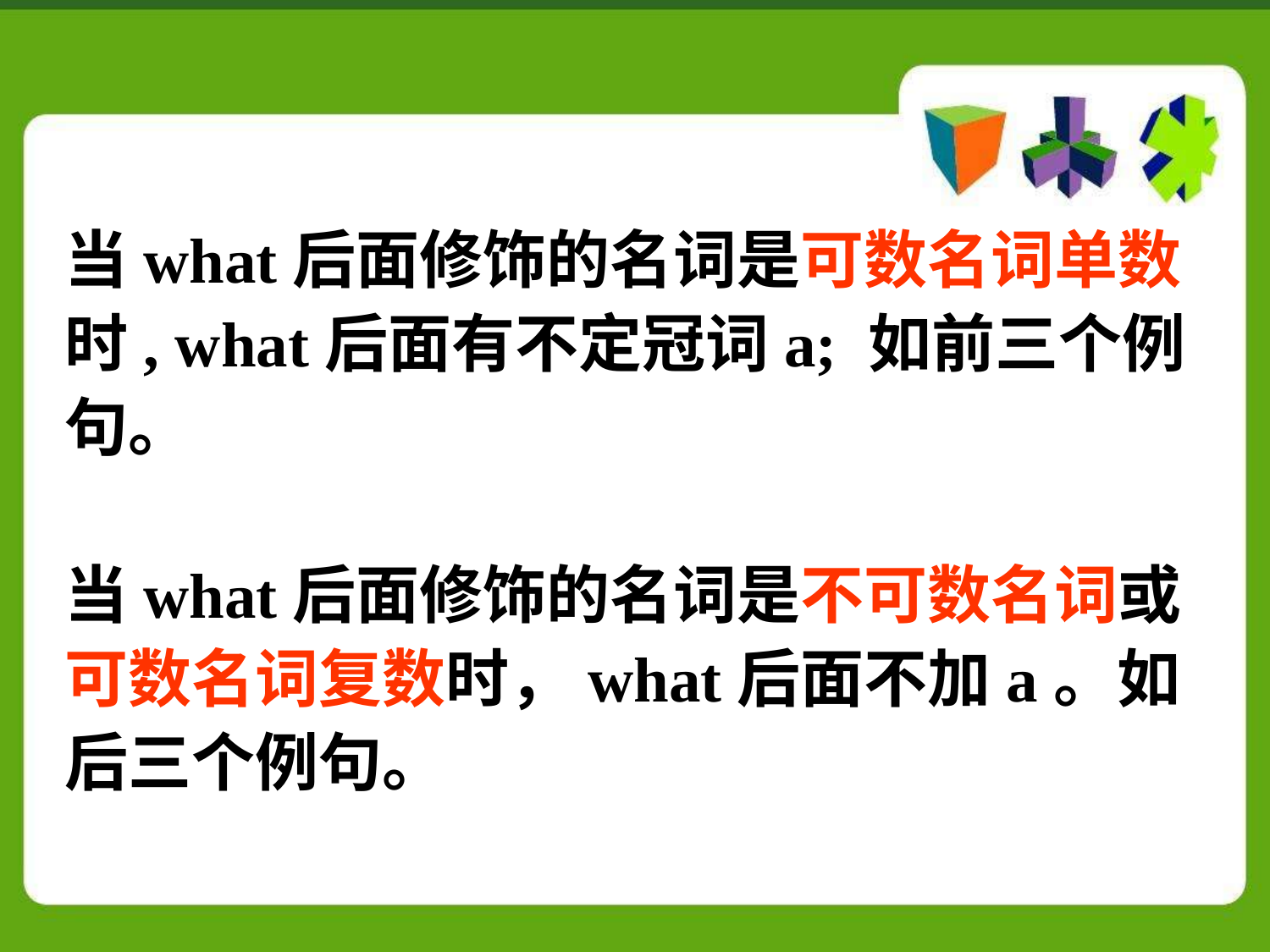

当what后面修饰的名词是可数名词单数时, what后面有不定冠词a; 如前三个例句。

当what后面修饰的名词是不可数名词或可数名词复数时，what后面不加a。如后三个例句。